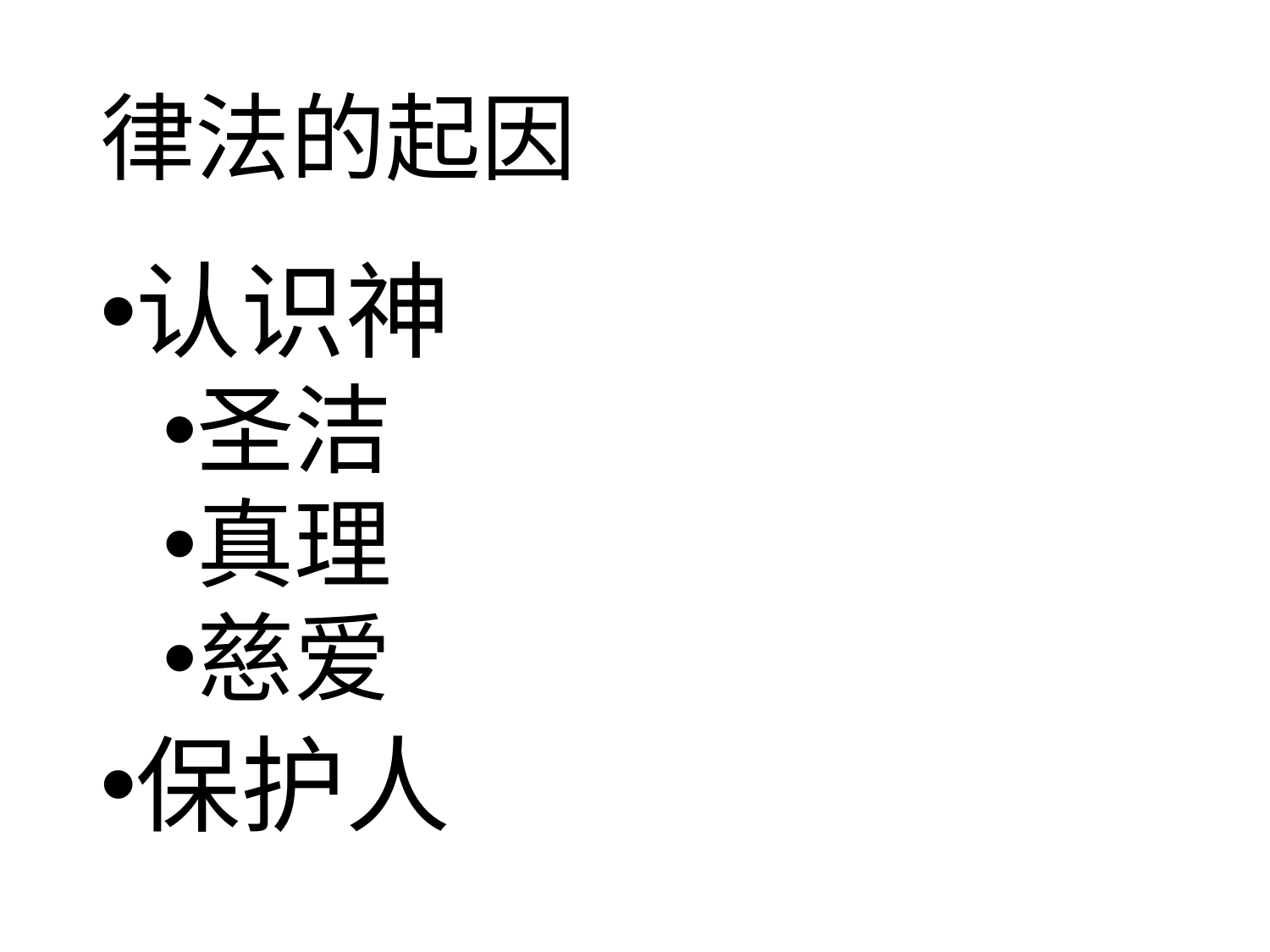

# 律法的起因
认识神
圣洁
真理
慈爱
保护人